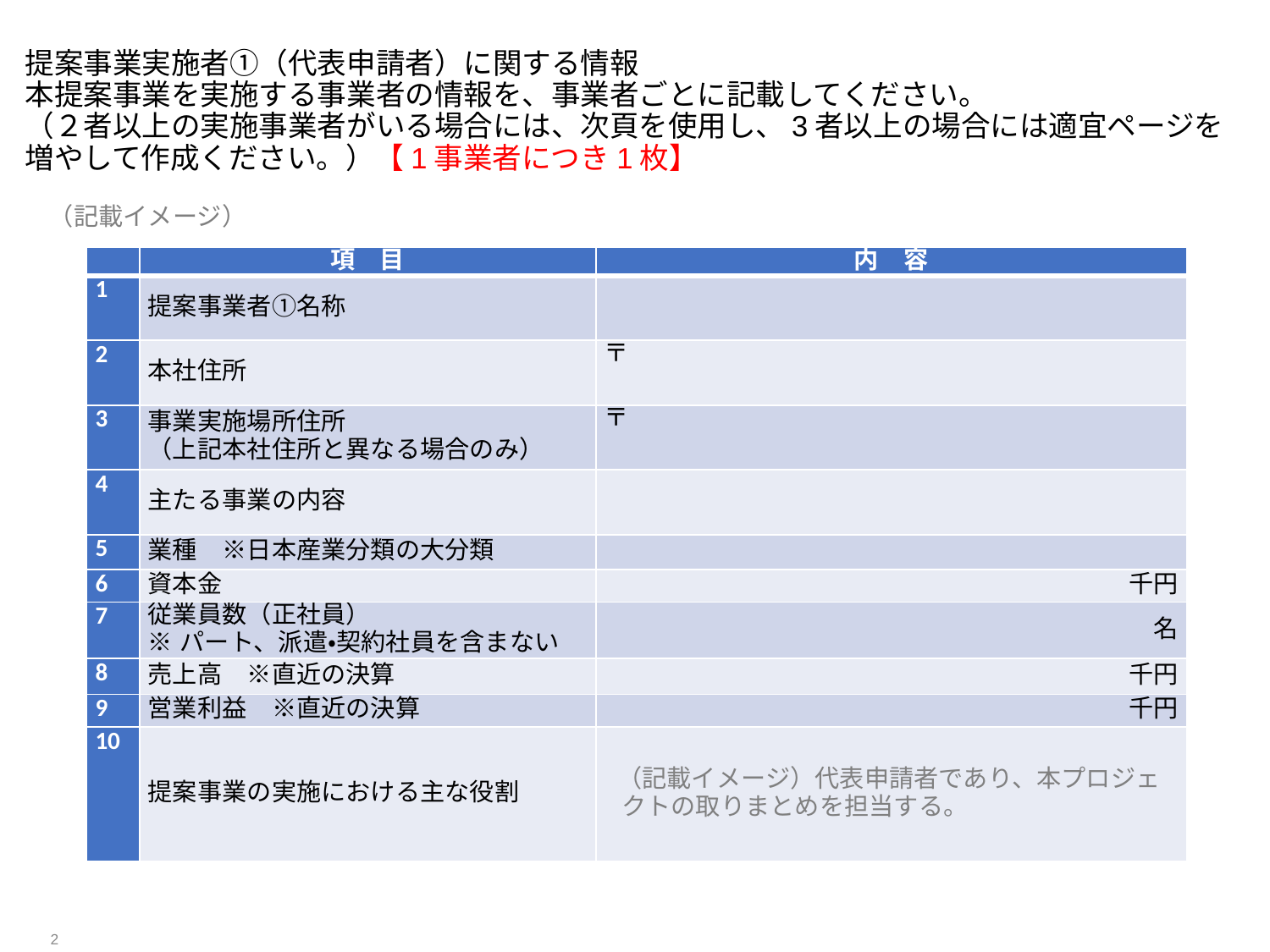

# 提案事業実施者①（代表申請者）に関する情報 本提案事業を実施する事業者の情報を、事業者ごとに記載してください。 （２者以上の実施事業者がいる場合には、次頁を使用し、3者以上の場合には適宜ページを増やして作成ください。）【1事業者につき1枚】
（記載イメージ）
|  | 項　目 | 内　容 |
| --- | --- | --- |
| 1 | 提案事業者①名称 |  |
| 2 | 本社住所 | 〒 |
| 3 | 事業実施場所住所 （上記本社住所と異なる場合のみ） | 〒 |
| 4 | 主たる事業の内容 |  |
| 5 | 業種　※日本産業分類の大分類 |  |
| 6 | 資本金 | 千円 |
| 7 | 従業員数（正社員） ※パート、派遣・契約社員を含まない | 名 |
| 8 | 売上高　※直近の決算 | 千円 |
| 9 | 営業利益　※直近の決算 | 千円 |
| 10 | 提案事業の実施における主な役割 | （記載イメージ）代表申請者であり、本プロジェクトの取りまとめを担当する。 |
2